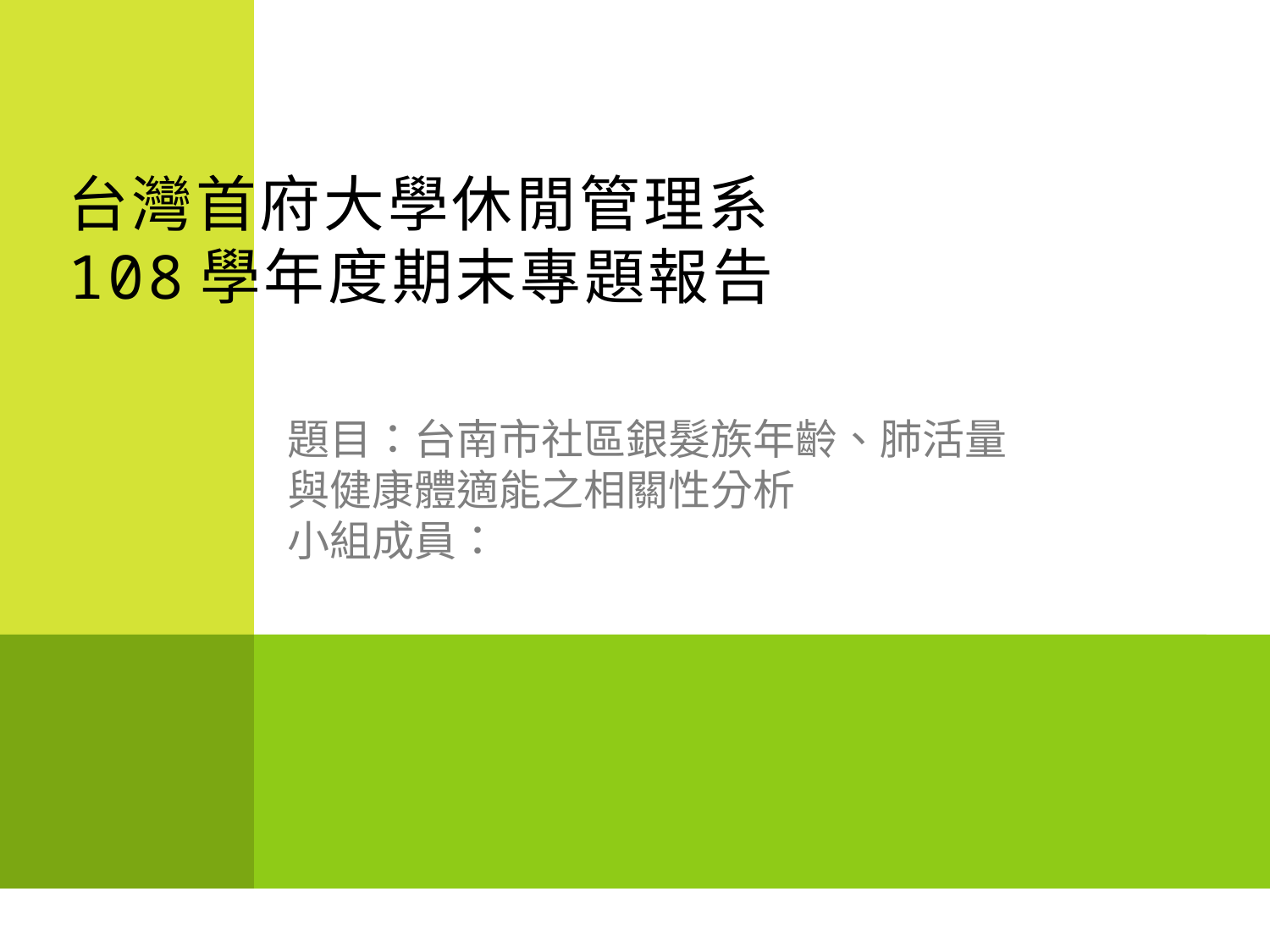

# 台灣首府大學休閒管理系 108學年度期末專題報告
題目：台南市社區銀髮族年齡、肺活量
與健康體適能之相關性分析
小組成員：